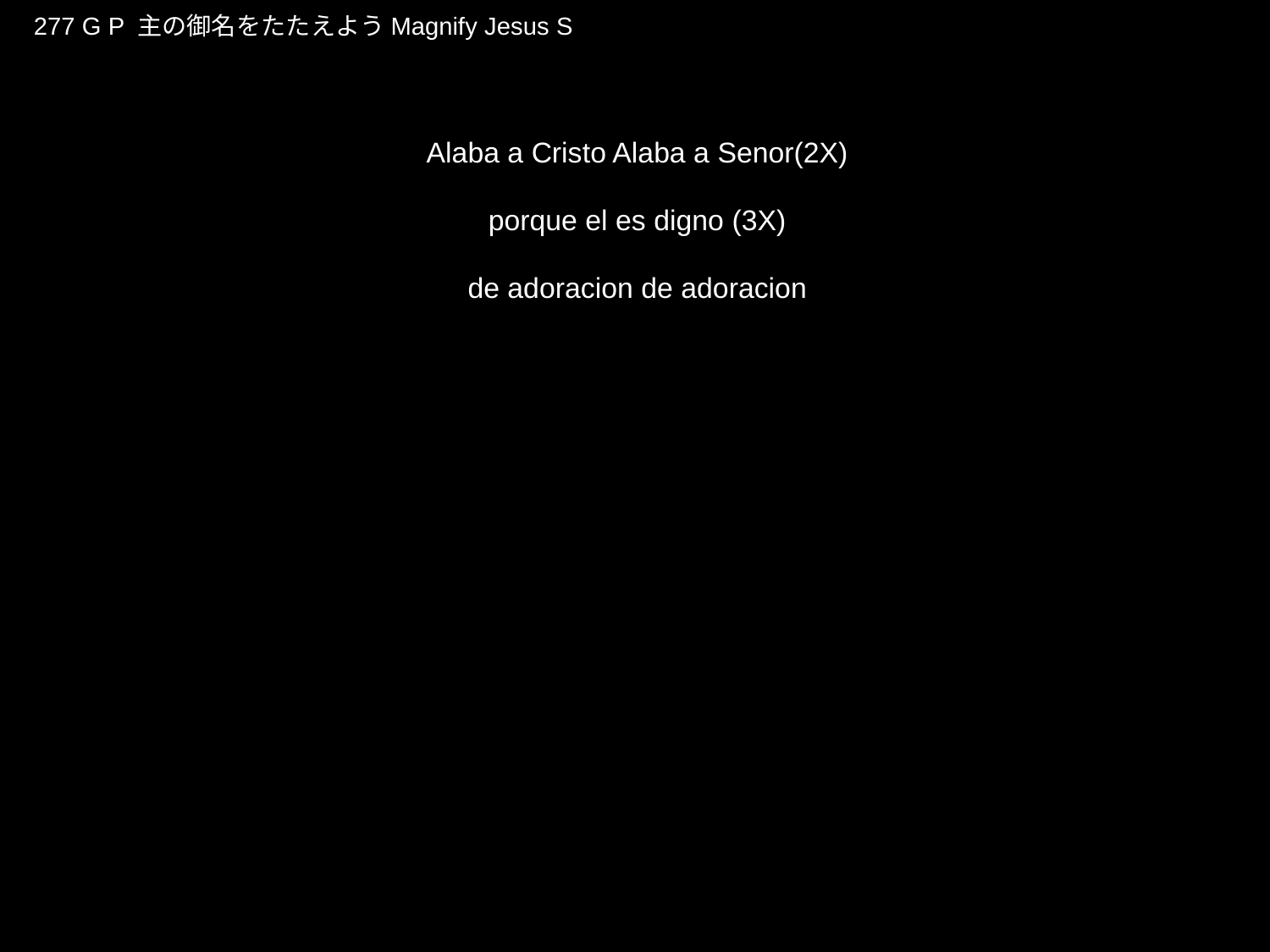

しゅのみなをたたえよう
★P
277 G P 主の御名をたたえようMagnify Jesus S
★４
Alaba a Cristo Alaba a Senor(2X)
porque el es digno (3X)
de adoracion de adoracion